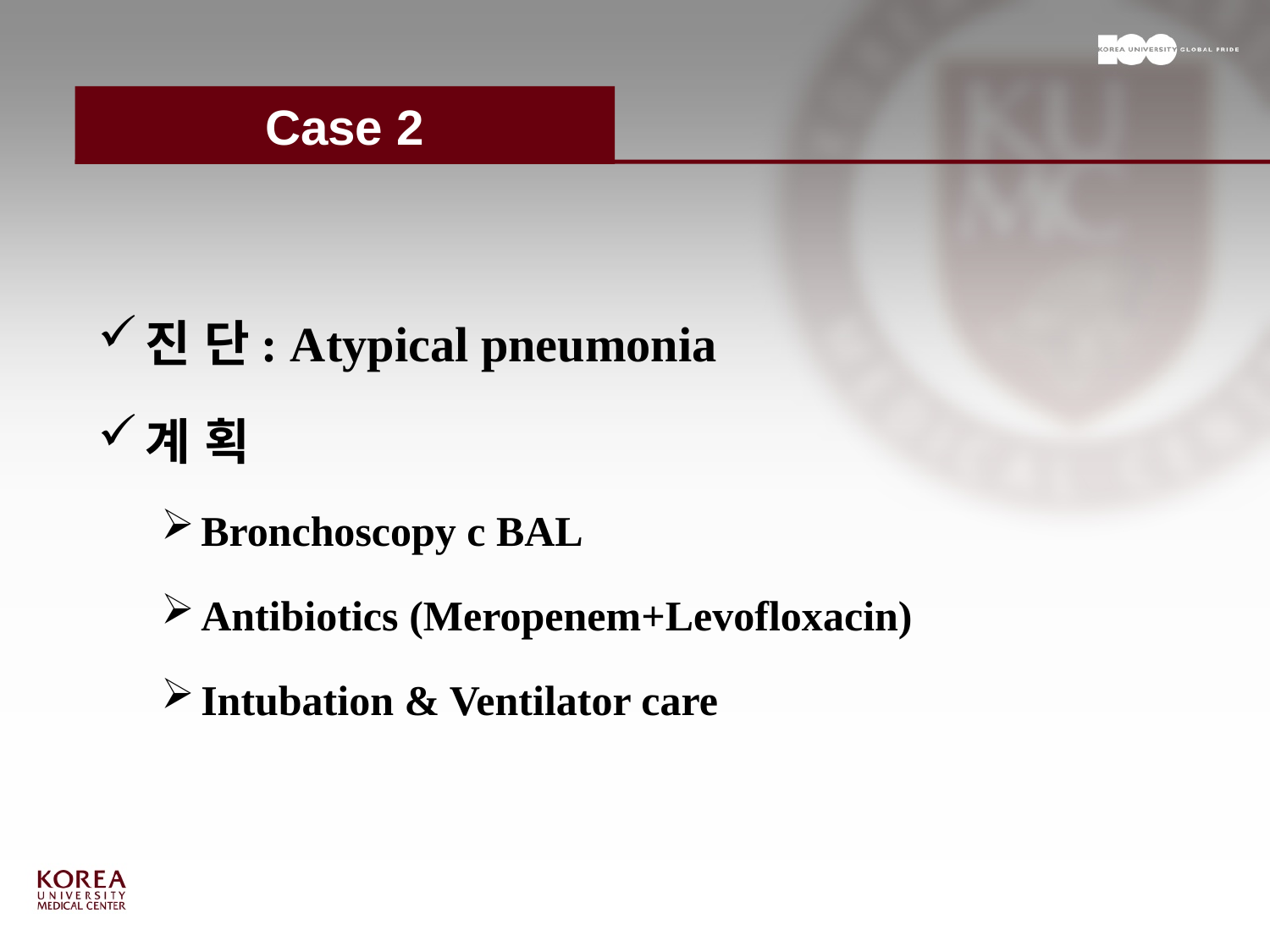

# Case 2
진 단: Atypical pneumonia
계 획
Bronchoscopy c BAL
Antibiotics (Meropenem+Levofloxacin)
Intubation & Ventilator care